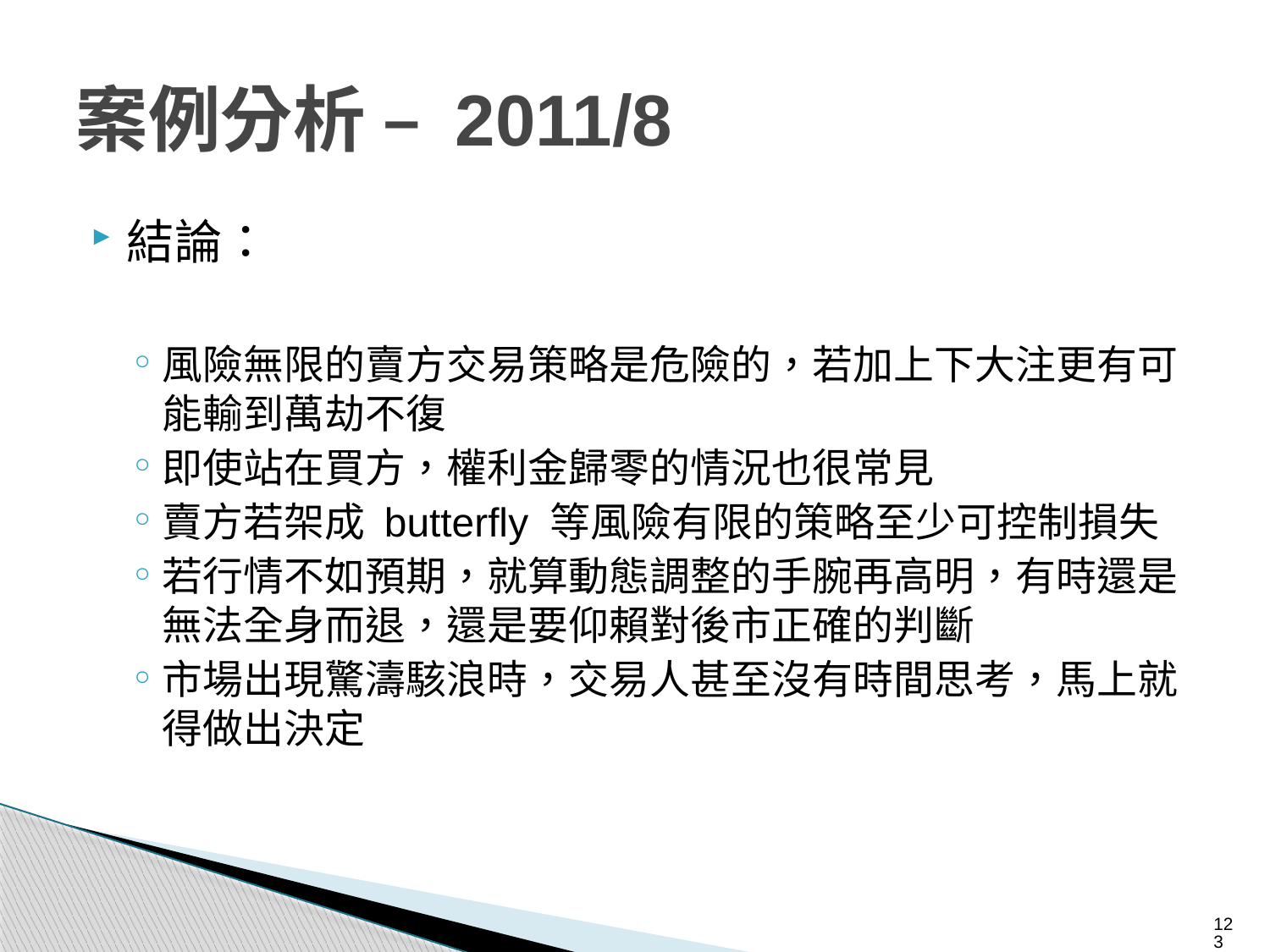

# 案例分析 – 2011/8
結論：

風險無限的賣方交易策略是危險的，若加上下大注更有可能輸到萬劫不復
即使站在買方，權利金歸零的情況也很常見
賣方若架成 butterfly 等風險有限的策略至少可控制損失
若行情不如預期，就算動態調整的手腕再高明，有時還是無法全身而退，還是要仰賴對後市正確的判斷
市場出現驚濤駭浪時，交易人甚至沒有時間思考，馬上就得做出決定

123